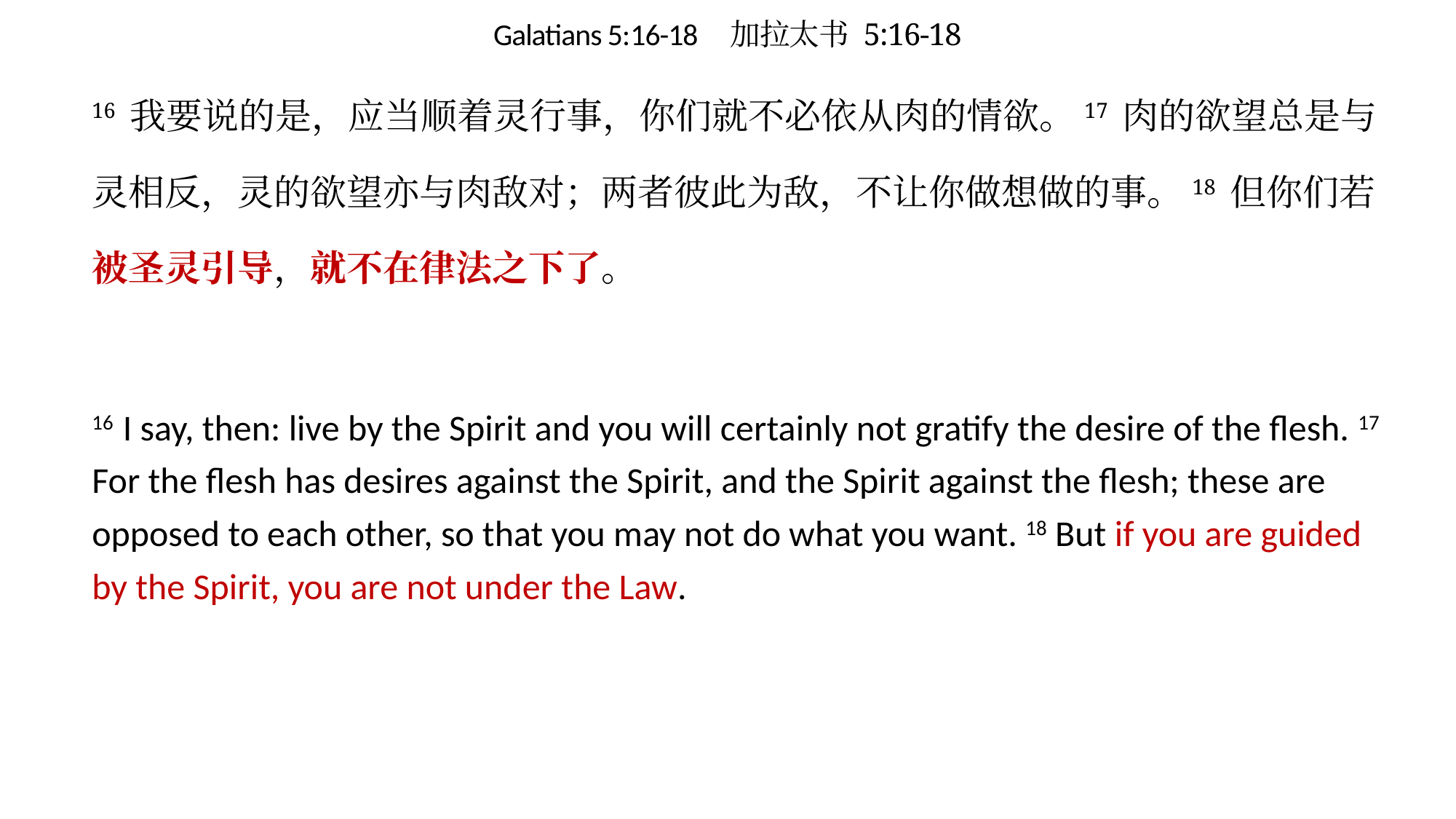

# Galatians 5:16-18    加拉太书 5:16-18
16 我要说的是，应当顺着灵行事，你们就不必依从肉的情欲。17 肉的欲望总是与灵相反，灵的欲望亦与肉敌对；两者彼此为敌，不让你做想做的事。18 但你们若被圣灵引导，就不在律法之下了。

16  I say, then: live by the Spirit and you will certainly not gratify the desire of the flesh. 17 For the flesh has desires against the Spirit, and the Spirit against the flesh; these are opposed to each other, so that you may not do what you want. 18 But if you are guided by the Spirit, you are not under the Law.